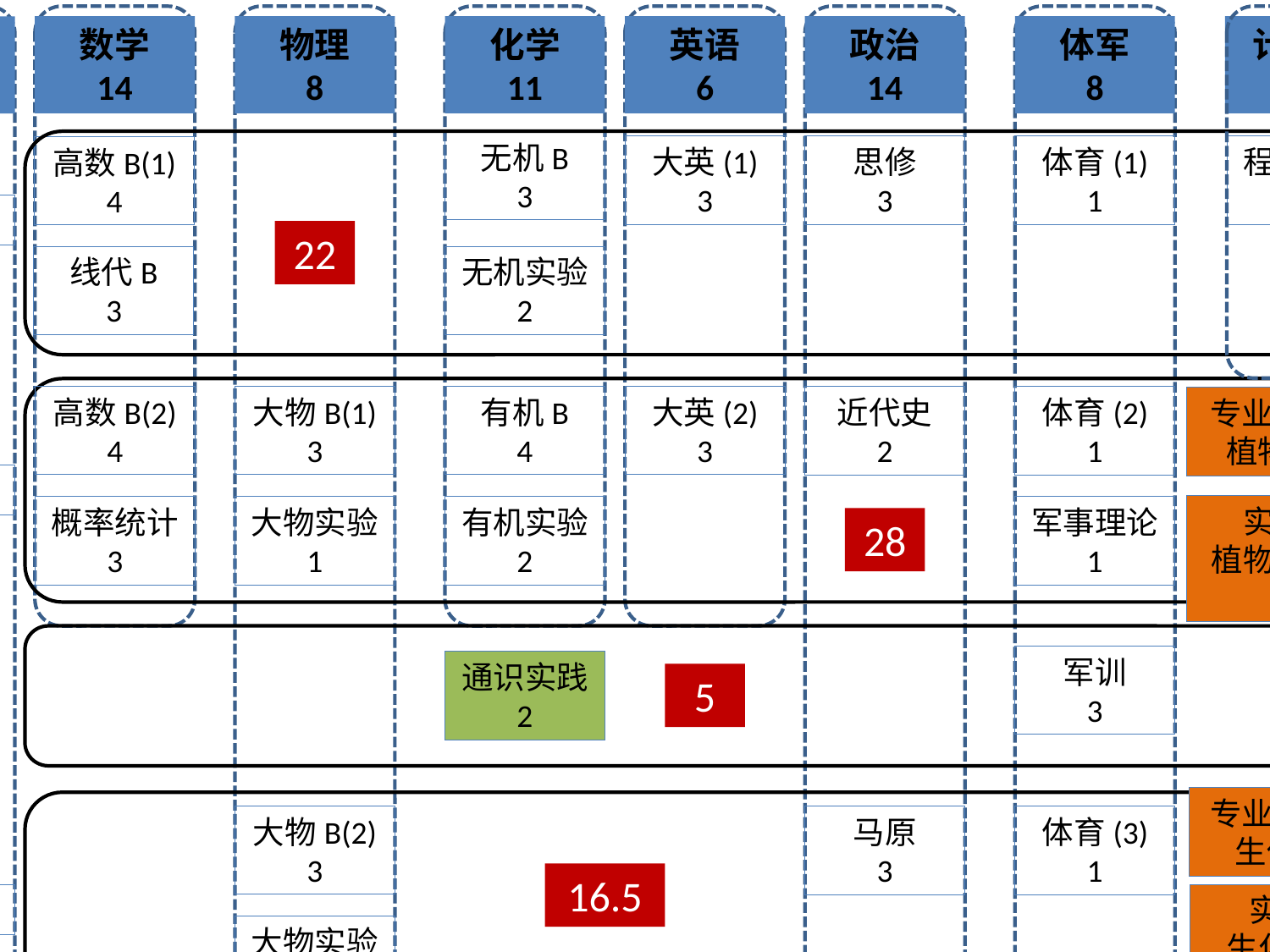

植物科学与技术本科阶段课程拓扑图：平台期课程

数学
14
物理
8
化学
11
英语
6
政治
14
体军
8
计算机
3
通识
12

无机B
3
大英(1)
3
思修
3
体育(1)
1
程序设计
3
高数B(1)
4
通识课程
22
线代B
3
无机实验
2
12

高数B(2)
4
大物B(1)
3
有机B
4
大英(2)
3
近代史
2
体育(2)
1
专业基础课植物学 3
通识课程
实验课
植物学实验 1
概率统计
3
大物实验
1
有机实验
2
军事理论
1
28

军训
3
通识实践
2
5
专业基础课
生化E 5

大物B(2)
3
马原
3
体育(3)
1
16.5
通识课程
 实验课
生化实验 1.5
大物实验
1
 实践课
工程实践(B 类)2

毛概
6
体育(4)
1
7
通识课程